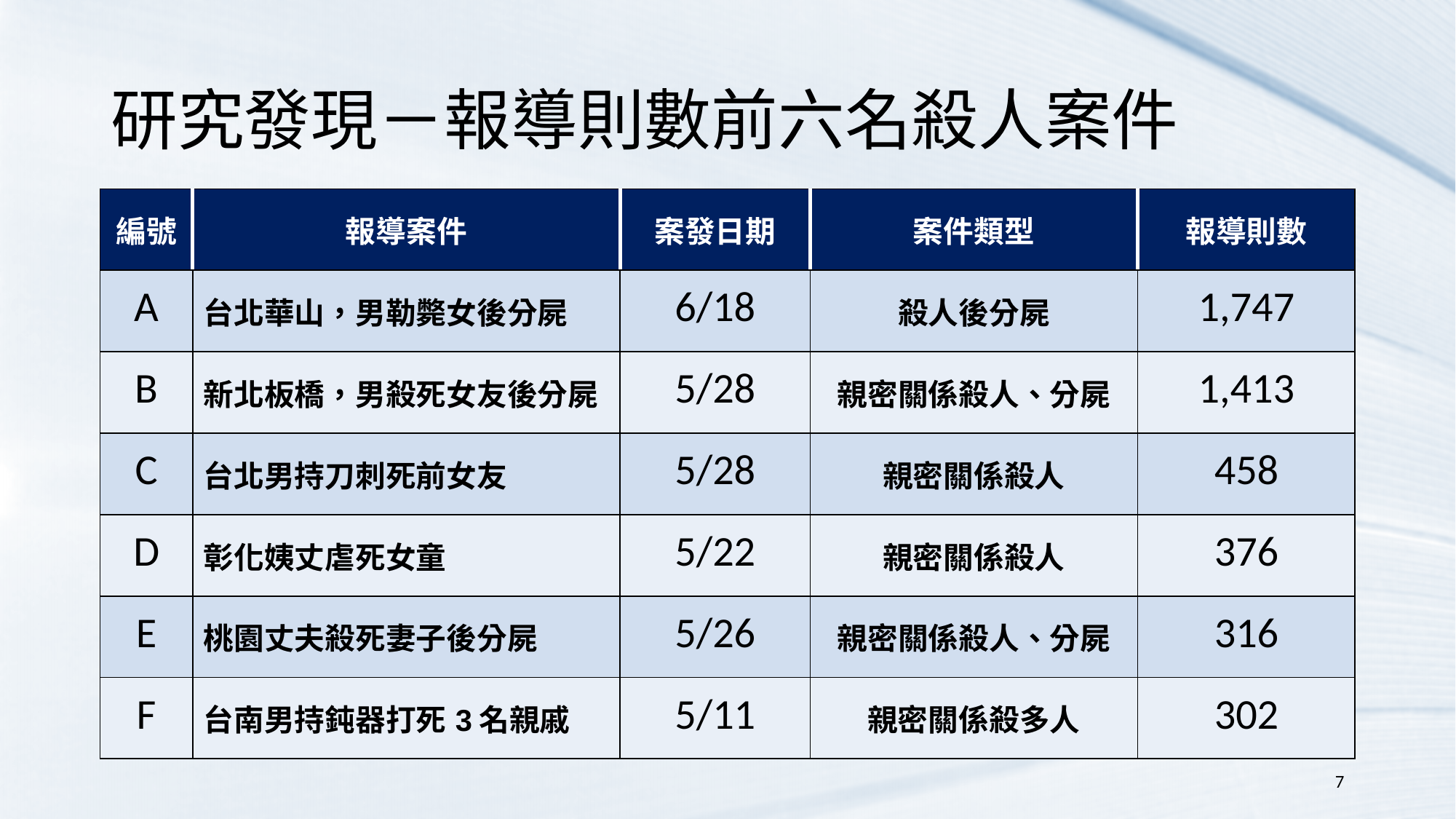

# 研究發現－報導則數前六名殺人案件
| 編號 | 報導案件 | 案發日期 | 案件類型 | 報導則數 |
| --- | --- | --- | --- | --- |
| A | 台北華山，男勒斃女後分屍 | 6/18 | 殺人後分屍 | 1,747 |
| B | 新北板橋，男殺死女友後分屍 | 5/28 | 親密關係殺人、分屍 | 1,413 |
| C | 台北男持刀刺死前女友 | 5/28 | 親密關係殺人 | 458 |
| D | 彰化姨丈虐死女童 | 5/22 | 親密關係殺人 | 376 |
| E | 桃園丈夫殺死妻子後分屍 | 5/26 | 親密關係殺人、分屍 | 316 |
| F | 台南男持鈍器打死3名親戚 | 5/11 | 親密關係殺多人 | 302 |
7